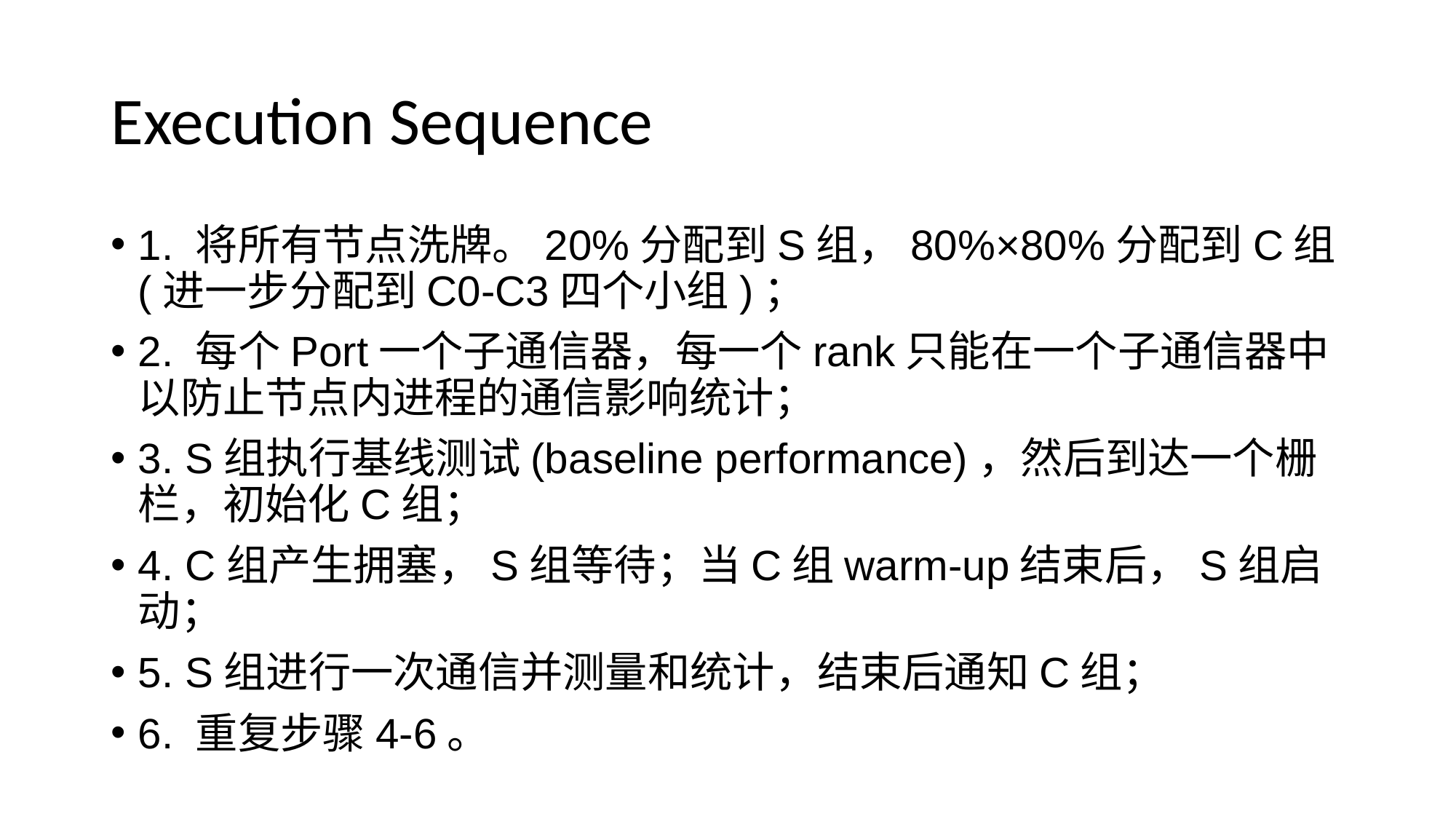

# Execution Sequence
1. 将所有节点洗牌。20%分配到S组，80%×80%分配到C组(进一步分配到C0-C3四个小组)；
2. 每个Port一个子通信器，每一个rank只能在一个子通信器中以防止节点内进程的通信影响统计；
3. S组执行基线测试(baseline performance)，然后到达一个栅栏，初始化C组；
4. C组产生拥塞，S组等待；当C组warm-up结束后，S组启动；
5. S组进行一次通信并测量和统计，结束后通知C组；
6. 重复步骤4-6。